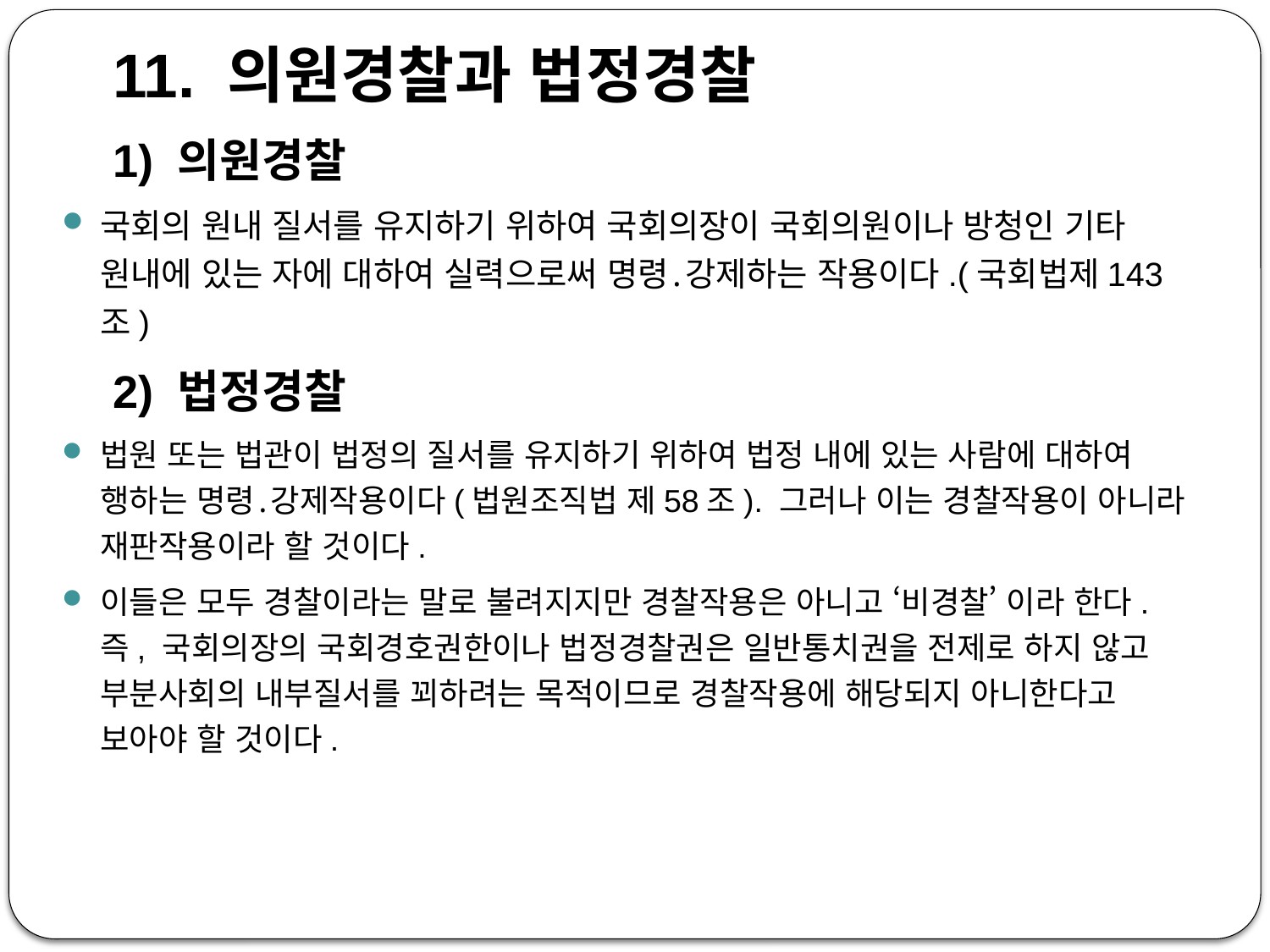

11. 의원경찰과 법정경찰
    1) 의원경찰
국회의 원내 질서를 유지하기 위하여 국회의장이 국회의원이나 방청인 기타 원내에 있는 자에 대하여 실력으로써 명령․강제하는 작용이다.(국회법제143조)
    2) 법정경찰
법원 또는 법관이 법정의 질서를 유지하기 위하여 법정 내에 있는 사람에 대하여 행하는 명령․강제작용이다(법원조직법 제58조). 그러나 이는 경찰작용이 아니라 재판작용이라 할 것이다.
이들은 모두 경찰이라는 말로 불려지지만 경찰작용은 아니고 ‘비경찰’ 이라 한다. 즉, 국회의장의 국회경호권한이나 법정경찰권은 일반통치권을 전제로 하지 않고 부분사회의 내부질서를 꾀하려는 목적이므로 경찰작용에 해당되지 아니한다고 보아야 할 것이다.